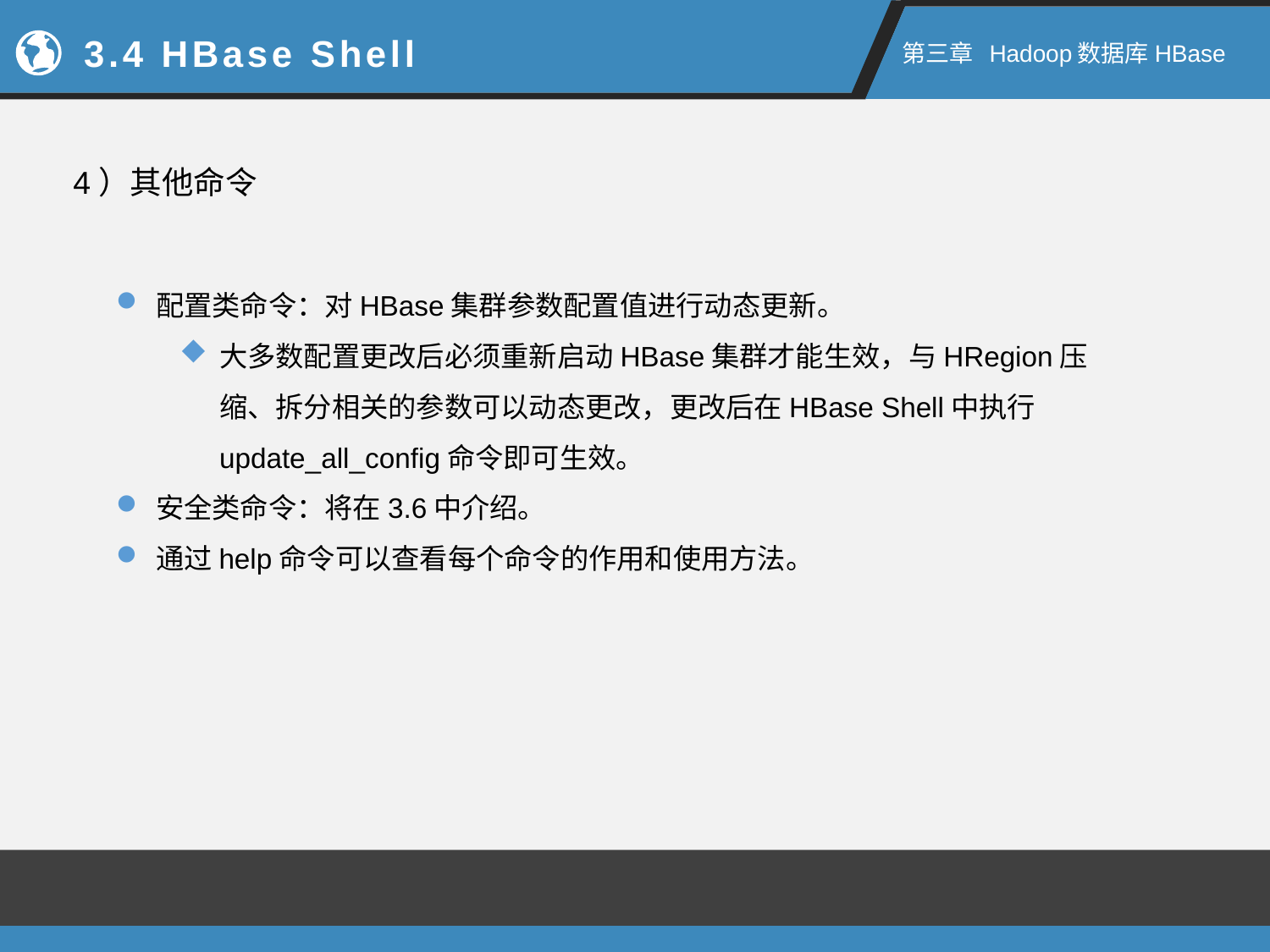

3.4 HBase Shell

第三章  Hadoop数据库HBase
4）其他命令
配置类命令：对HBase集群参数配置值进行动态更新。
大多数配置更改后必须重新启动HBase集群才能生效，与HRegion压缩、拆分相关的参数可以动态更改，更改后在HBase Shell中执行update_all_config命令即可生效。
安全类命令：将在3.6中介绍。
通过help命令可以查看每个命令的作用和使用方法。